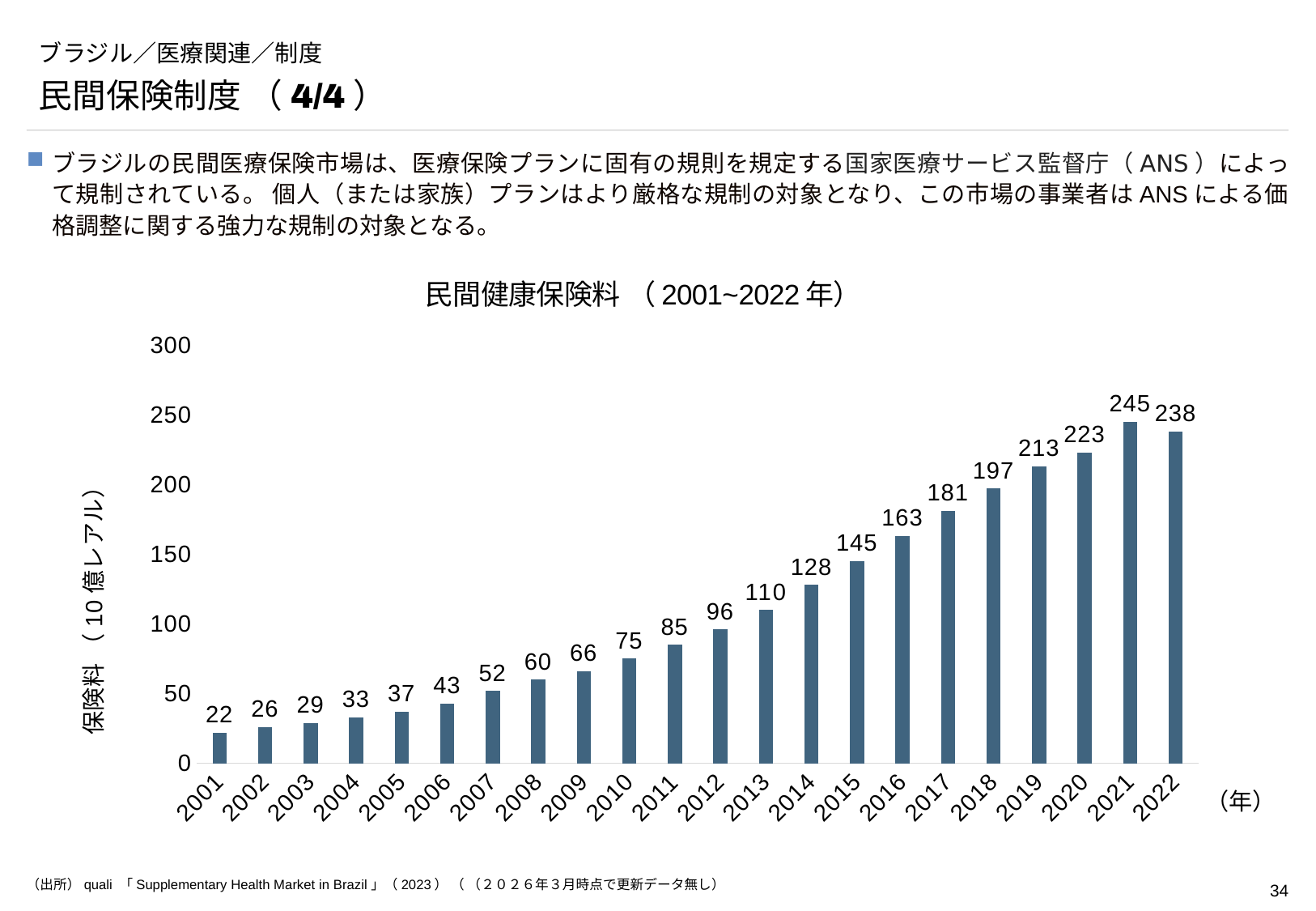

# ブラジル／医療関連／制度
民間保険制度 （4/4）
ブラジルの民間医療保険市場は、医療保険プランに固有の規則を規定する国家医療サービス監督庁（ANS）によって規制されている。 個人（または家族）プランはより厳格な規制の対象となり、この市場の事業者はANSによる価格調整に関する強力な規制の対象となる。

### Chart: 民間健康保険料 （2001~2022年）

| Category | シリーズ1 |
|---|---|
| 2001 | 22.0 |
| 2002 | 26.0 |
| 2003 | 29.0 |
| 2004 | 33.0 |
| 2005 | 37.0 |
| 2006 | 43.0 |
| 2007 | 52.0 |
| 2008 | 60.0 |
| 2009 | 66.0 |
| 2010 | 75.0 |
| 2011 | 85.0 |
| 2012 | 96.0 |
| 2013 | 110.0 |
| 2014 | 128.0 |
| 2015 | 145.0 |
| 2016 | 163.0 |
| 2017 | 181.0 |
| 2018 | 197.0 |
| 2019 | 213.0 |
| 2020 | 223.0 |
| 2021 | 245.0 |
| 2022 | 238.0 |
（年）
（出所）quali 「Supplementary Health Market in Brazil」（2023） （ （２０２６年３月時点で更新データ無し）